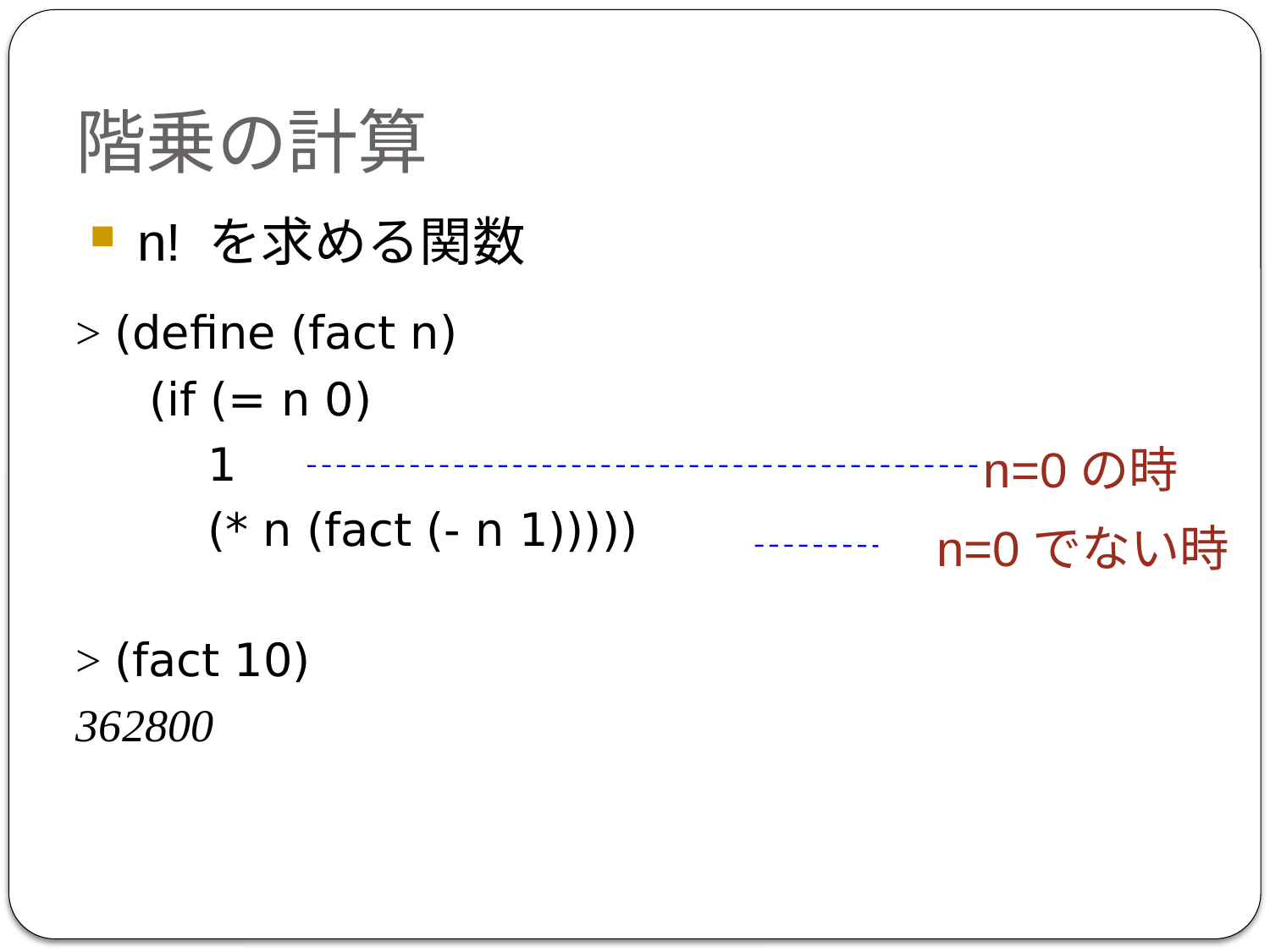

階乗の計算
n! を求める関数

> (define (fact n)
     (if (= n 0)
         1
         (* n (fact (- n 1)))))

> (fact 10)
362800
n=0の時

n=0でない時